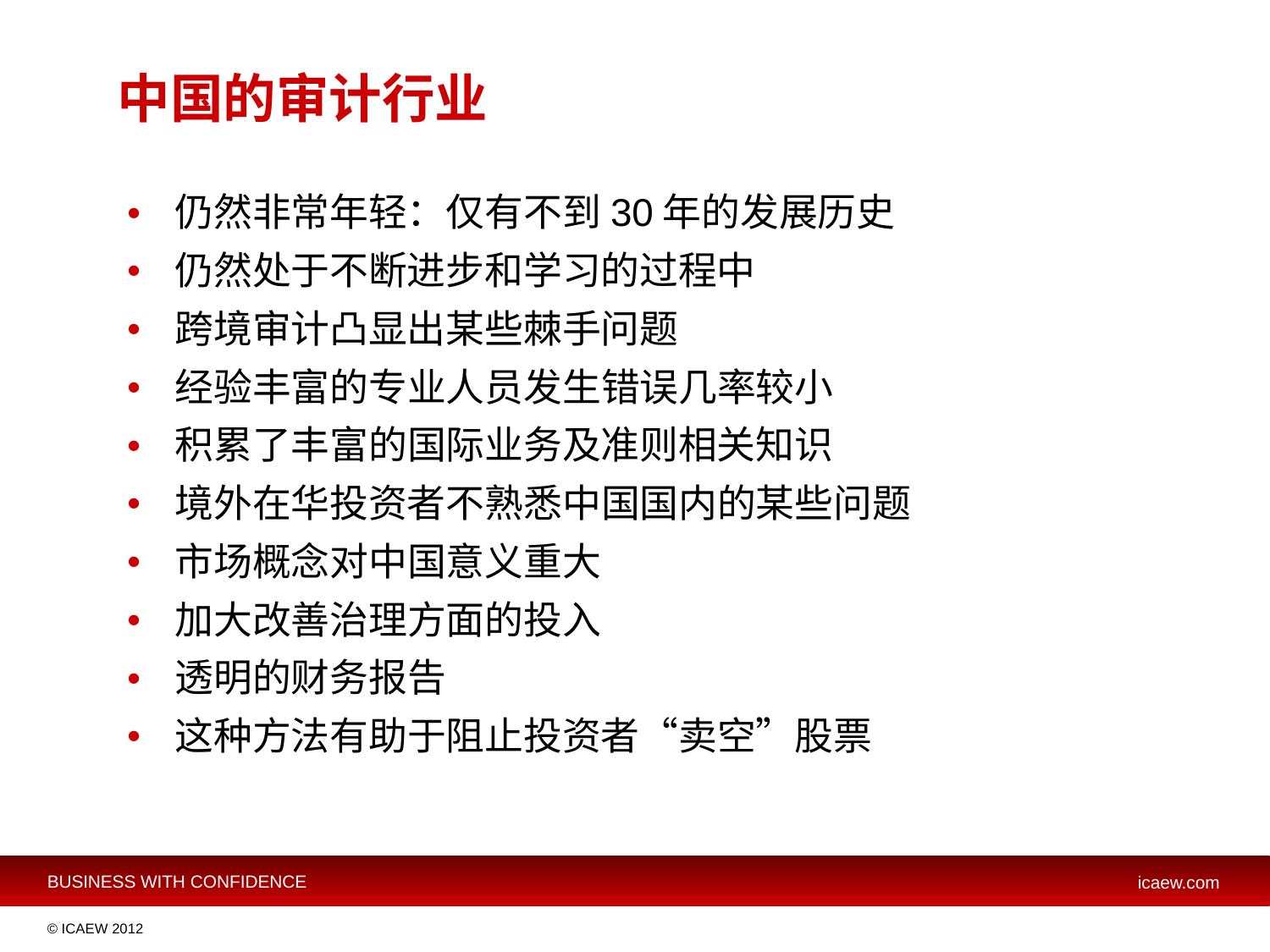

中国的审计行业
仍然非常年轻：仅有不到30年的发展历史
仍然处于不断进步和学习的过程中
跨境审计凸显出某些棘手问题
经验丰富的专业人员发生错误几率较小
积累了丰富的国际业务及准则相关知识
境外在华投资者不熟悉中国国内的某些问题
市场概念对中国意义重大
加大改善治理方面的投入
透明的财务报告
这种方法有助于阻止投资者“卖空”股票